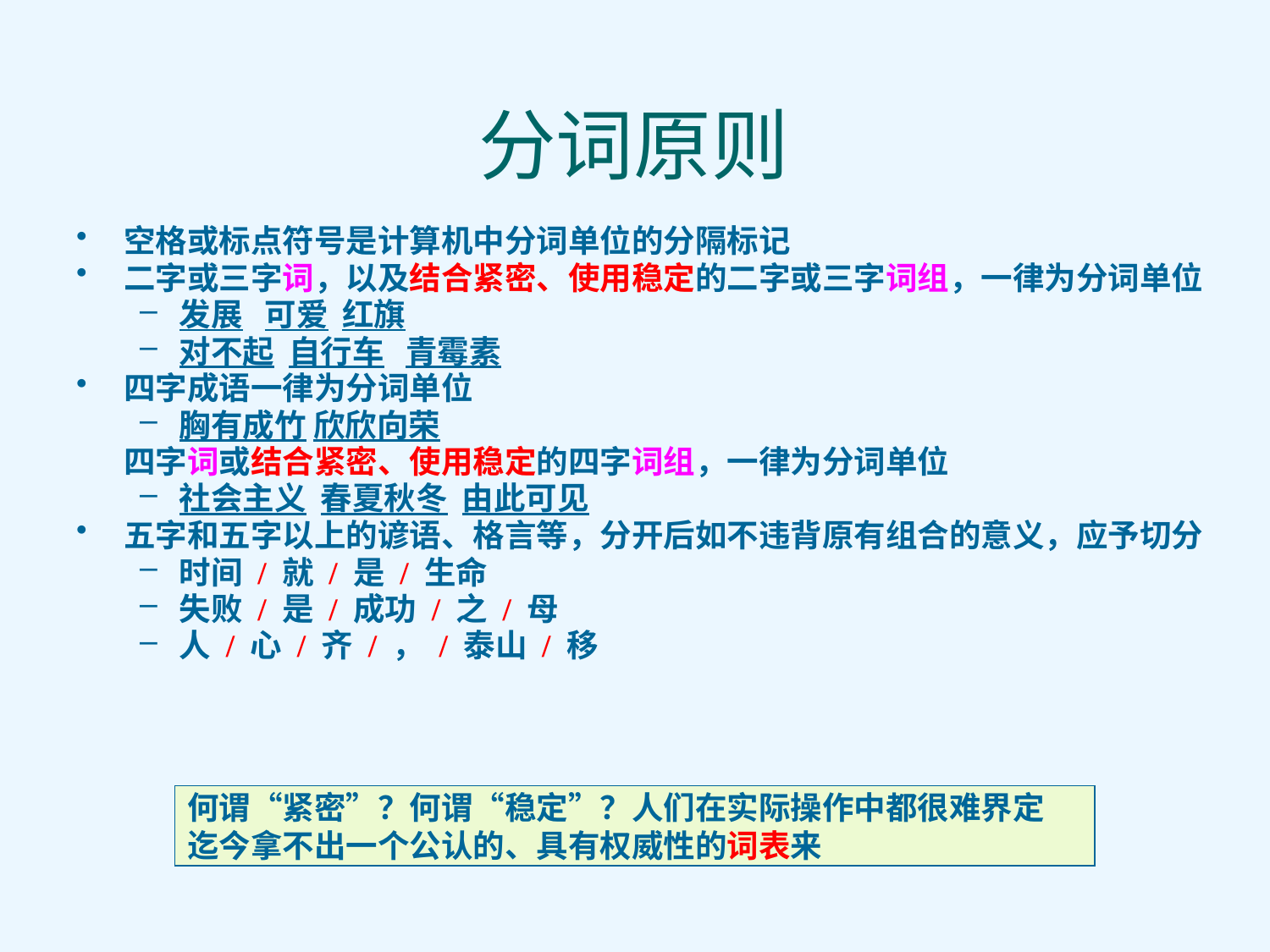

# 分词原则
空格或标点符号是计算机中分词单位的分隔标记
二字或三字词，以及结合紧密、使用稳定的二字或三字词组，一律为分词单位
发展   可爱  红旗
对不起  自行车   青霉素
四字成语一律为分词单位
胸有成竹 欣欣向荣
	四字词或结合紧密、使用稳定的四字词组，一律为分词单位
社会主义  春夏秋冬  由此可见
五字和五字以上的谚语、格言等，分开后如不违背原有组合的意义，应予切分
时间 / 就 / 是 / 生命
失败 / 是 / 成功 / 之 / 母
人 / 心 / 齐 / ， / 泰山 / 移
何谓“紧密”？何谓“稳定”？人们在实际操作中都很难界定
迄今拿不出一个公认的、具有权威性的词表来